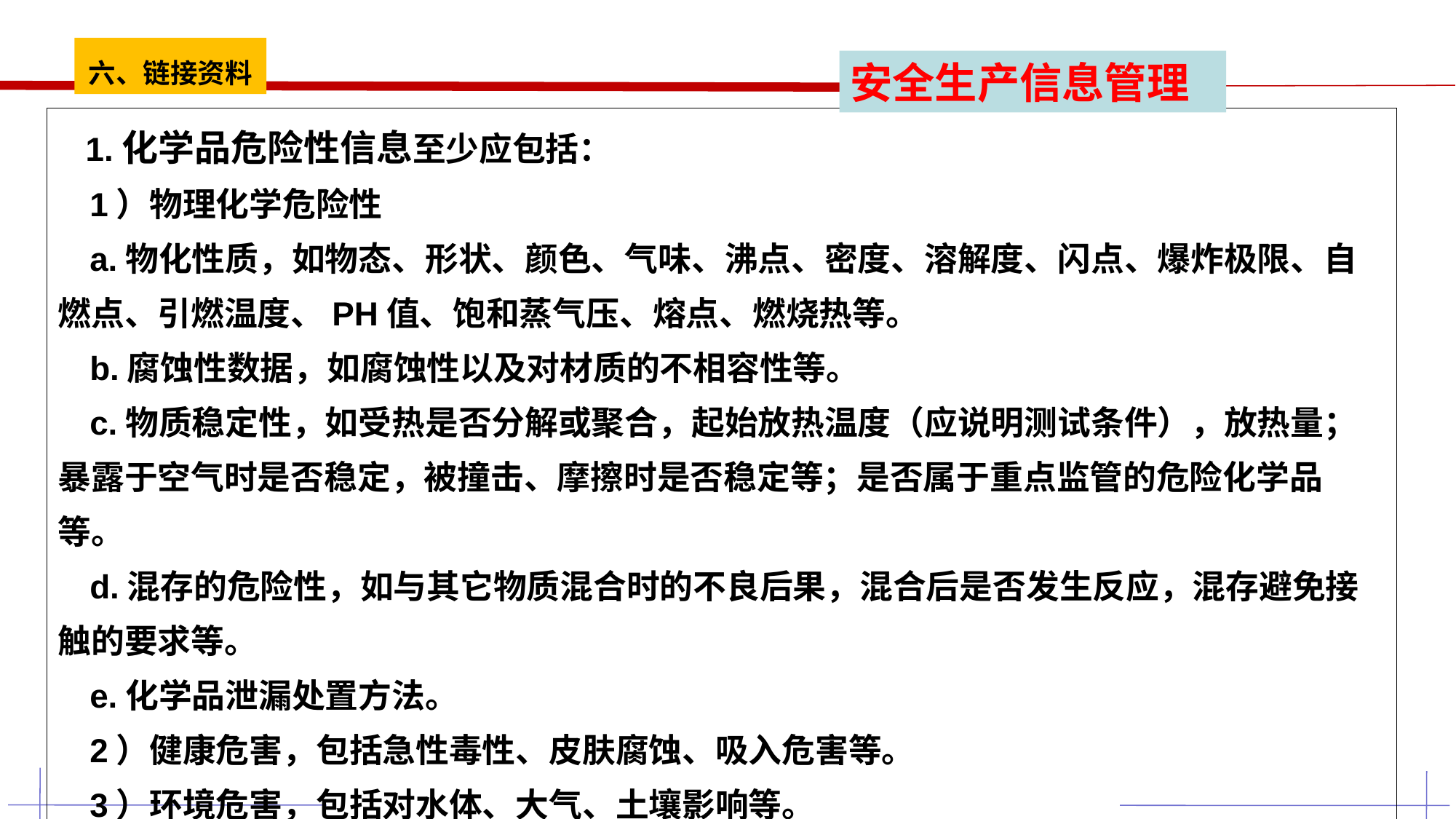

六、链接资料
安全生产信息管理
   1.化学品危险性信息至少应包括：
1）物理化学危险性
a.物化性质，如物态、形状、颜色、气味、沸点、密度、溶解度、闪点、爆炸极限、自燃点、引燃温度、PH值、饱和蒸气压、熔点、燃烧热等。
b.腐蚀性数据，如腐蚀性以及对材质的不相容性等。
c.物质稳定性，如受热是否分解或聚合，起始放热温度（应说明测试条件），放热量；暴露于空气时是否稳定，被撞击、摩擦时是否稳定等；是否属于重点监管的危险化学品等。
d.混存的危险性，如与其它物质混合时的不良后果，混合后是否发生反应，混存避免接触的要求等。
e.化学品泄漏处置方法。
2）健康危害，包括急性毒性、皮肤腐蚀、吸入危害等。
3）环境危害，包括对水体、大气、土壤影响等。